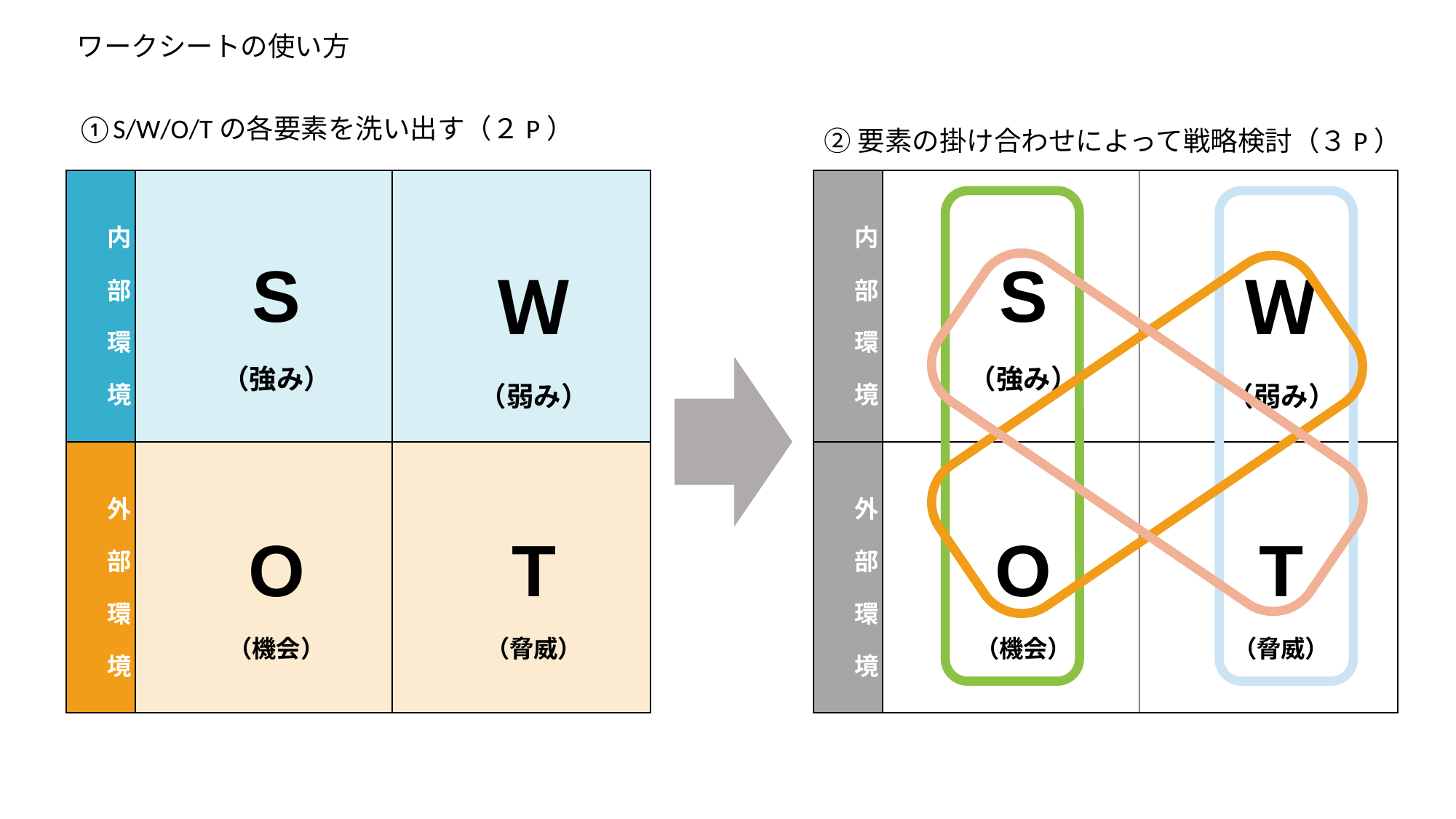

ワークシートの使い方
①S/W/O/Tの各要素を洗い出す（２P）
②要素の掛け合わせによって戦略検討（３P）
| 内部環境 | S （強み） | Ｗ （弱み） |
| --- | --- | --- |
| 外部環境 | O （機会） | T （脅威） |
| 内部環境 | S （強み） | Ｗ （弱み） |
| --- | --- | --- |
| 外部環境 | O （機会） | T （脅威） |